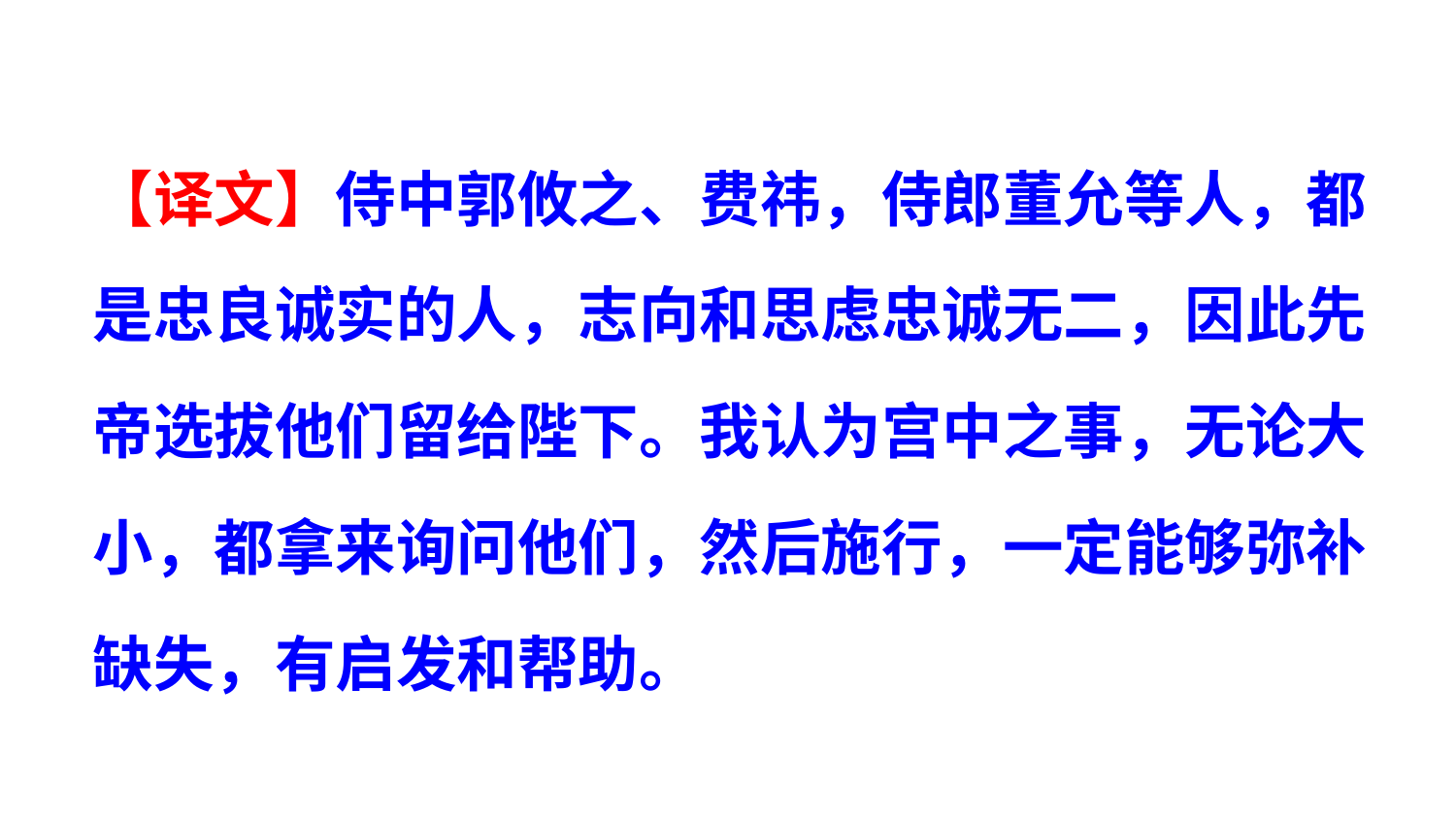

【译文】侍中郭攸之、费祎，侍郎董允等人，都是忠良诚实的人，志向和思虑忠诚无二，因此先帝选拔他们留给陛下。我认为宫中之事，无论大小，都拿来询问他们，然后施行，一定能够弥补缺失，有启发和帮助。